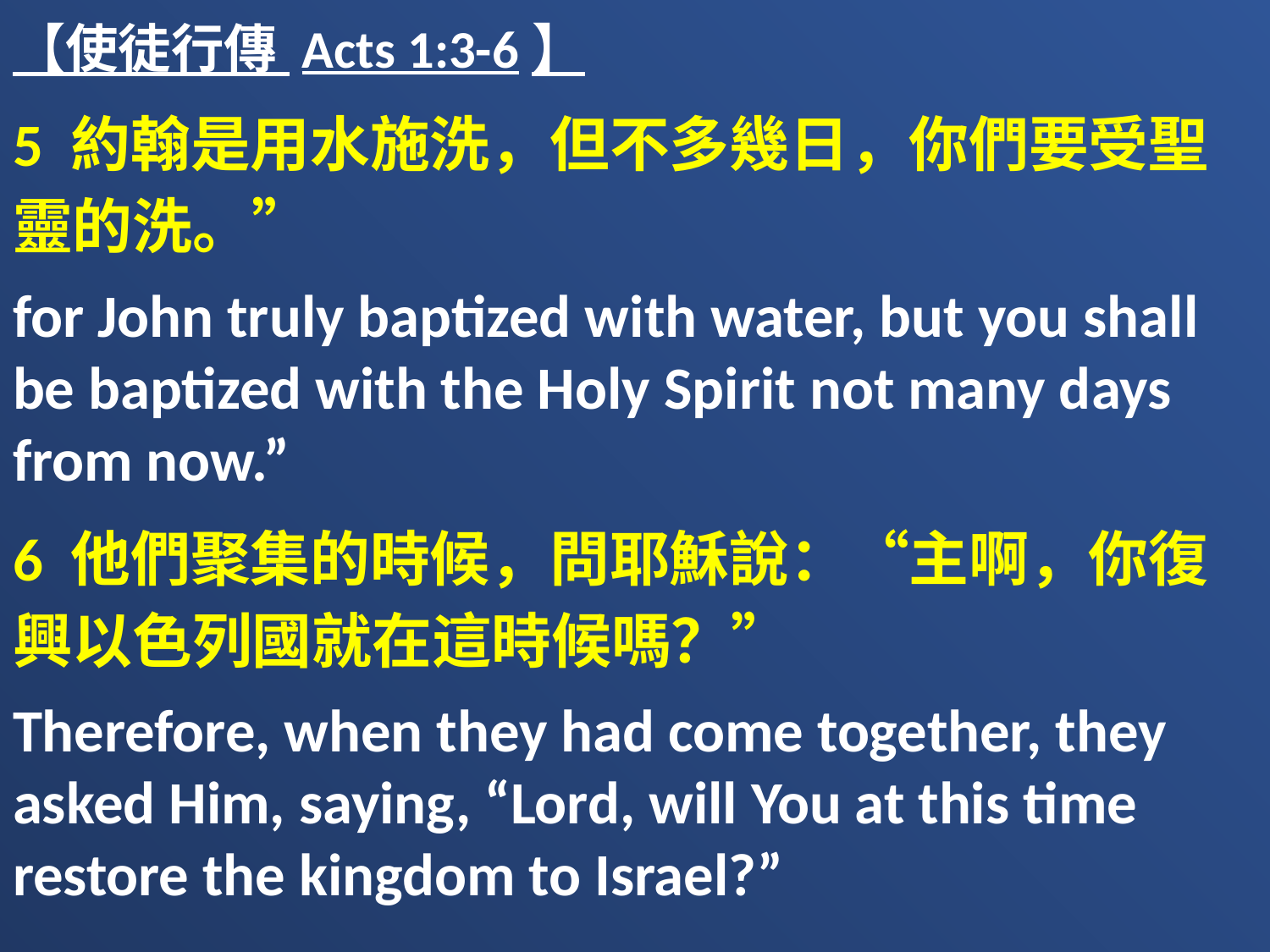

【使徒行傳 Acts 1:3-6】
5 約翰是用水施洗，但不多幾日，你們要受聖靈的洗。”
for John truly baptized with water, but you shall be baptized with the Holy Spirit not many days from now.”
6 他們聚集的時候，問耶穌說：“主啊，你復興以色列國就在這時候嗎？”
Therefore, when they had come together, they asked Him, saying, “Lord, will You at this time restore the kingdom to Israel?”